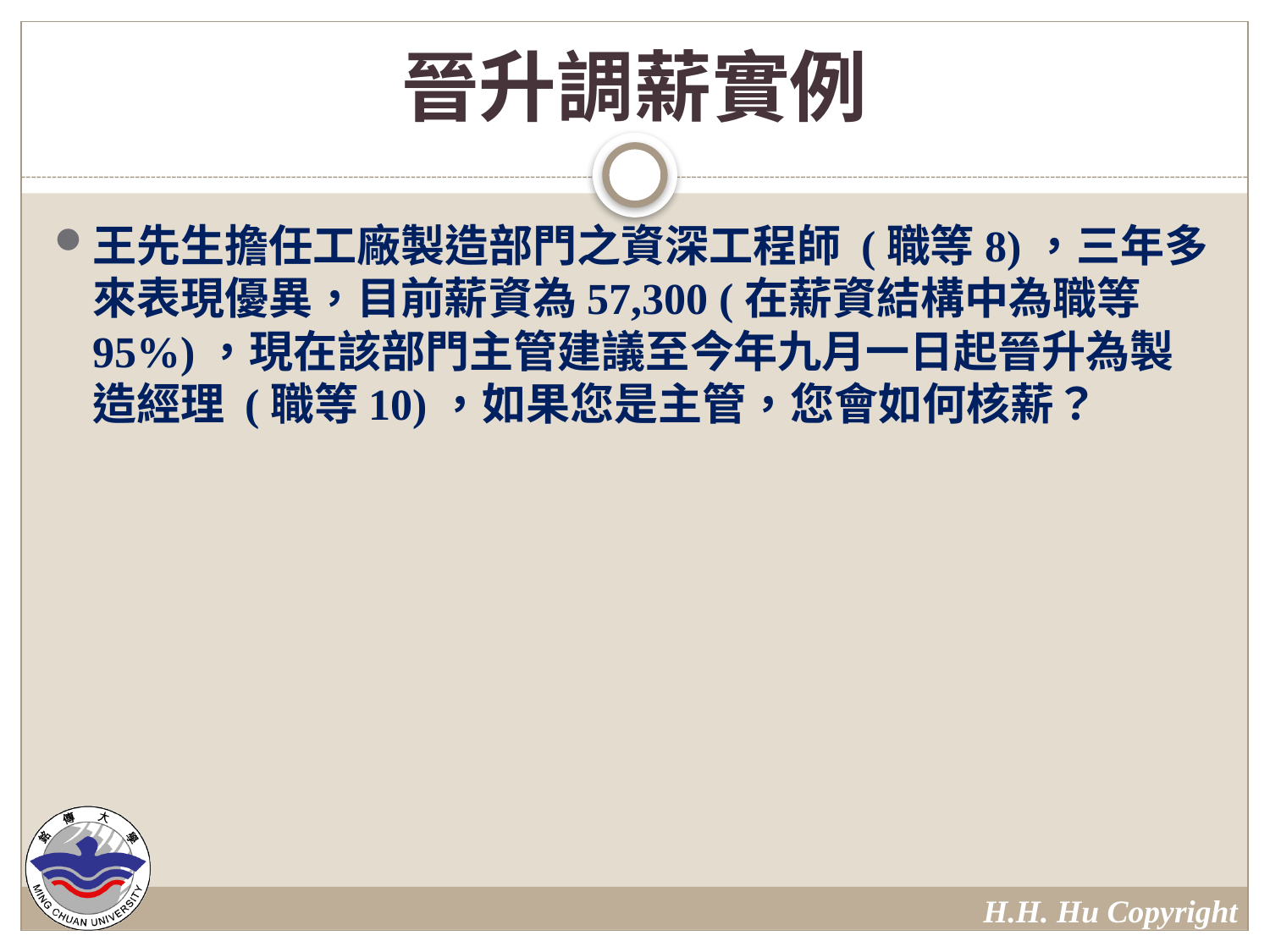

# 晉升調薪實例
王先生擔任工廠製造部門之資深工程師 (職等8)，三年多來表現優異，目前薪資為57,300 (在薪資結構中為職等95%)，現在該部門主管建議至今年九月一日起晉升為製造經理 (職等10)，如果您是主管，您會如何核薪？